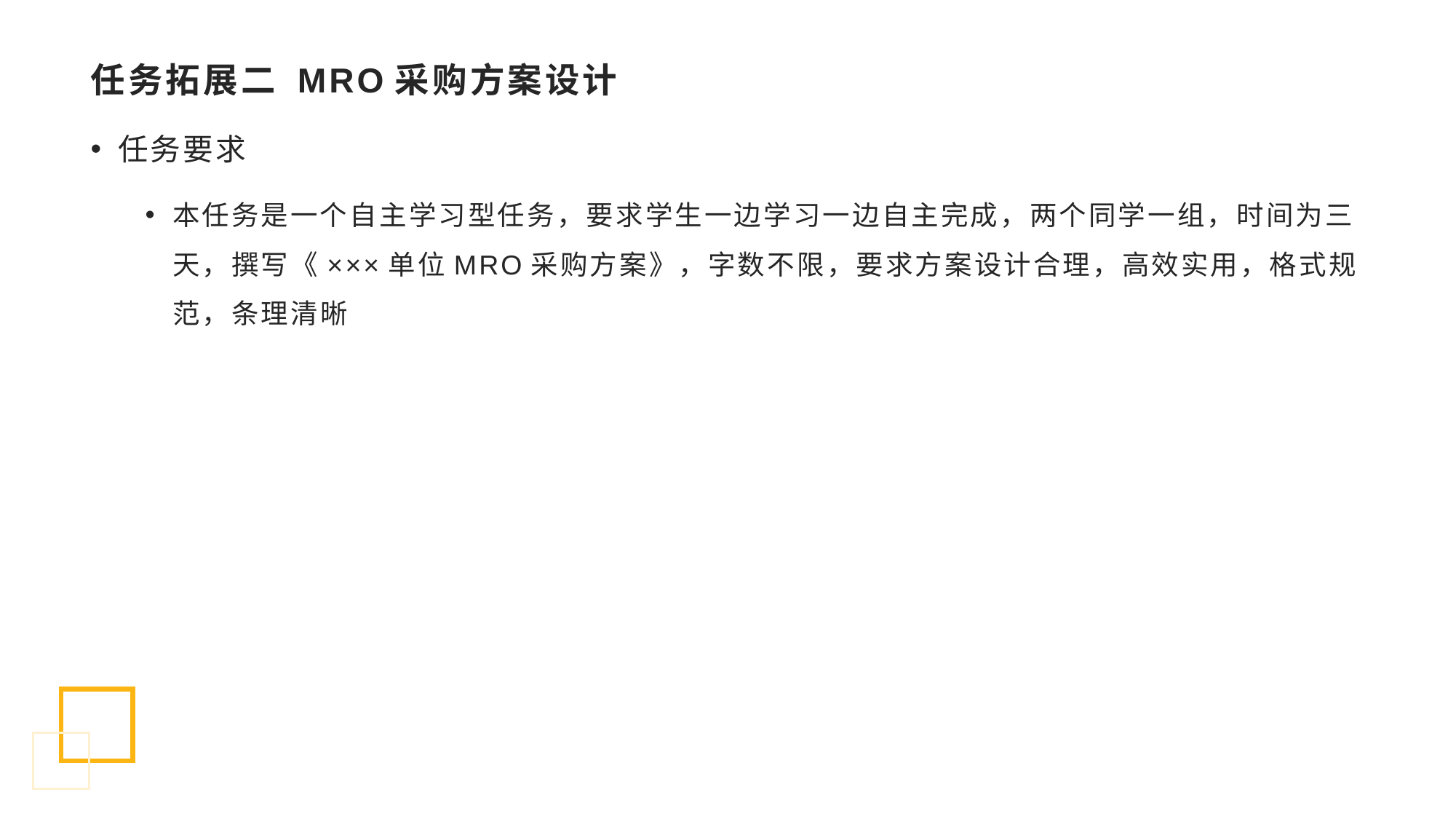

# 任务拓展二 MRO采购方案设计
任务要求
本任务是一个自主学习型任务，要求学生一边学习一边自主完成，两个同学一组，时间为三天，撰写《×××单位MRO采购方案》，字数不限，要求方案设计合理，高效实用，格式规范，条理清晰